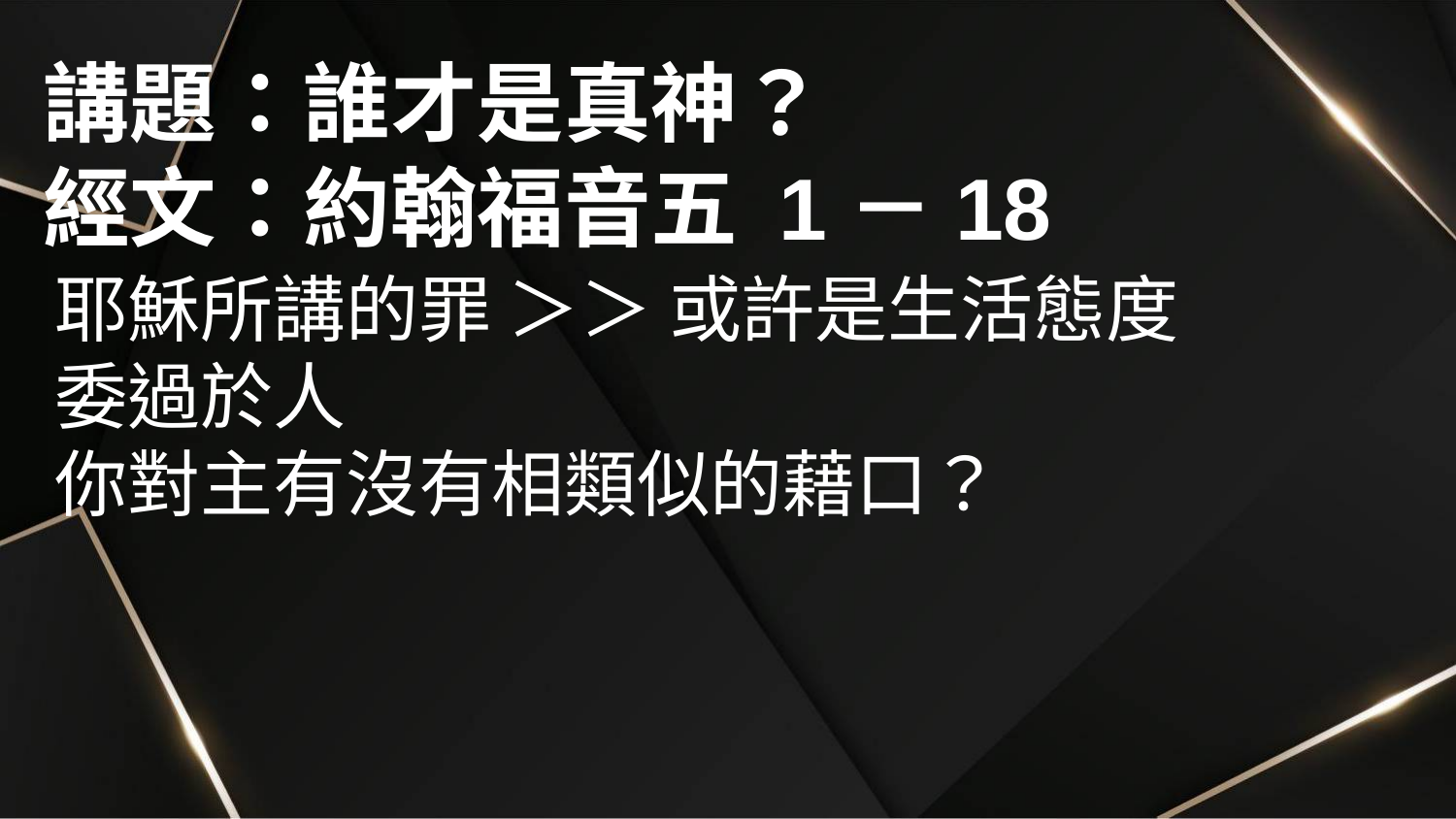

# 講題：誰才是真神？ 經文：約翰福音五 1－18
耶穌所講的罪 ＞＞ 或許是生活態度
委過於人
你對主有沒有相類似的藉口？